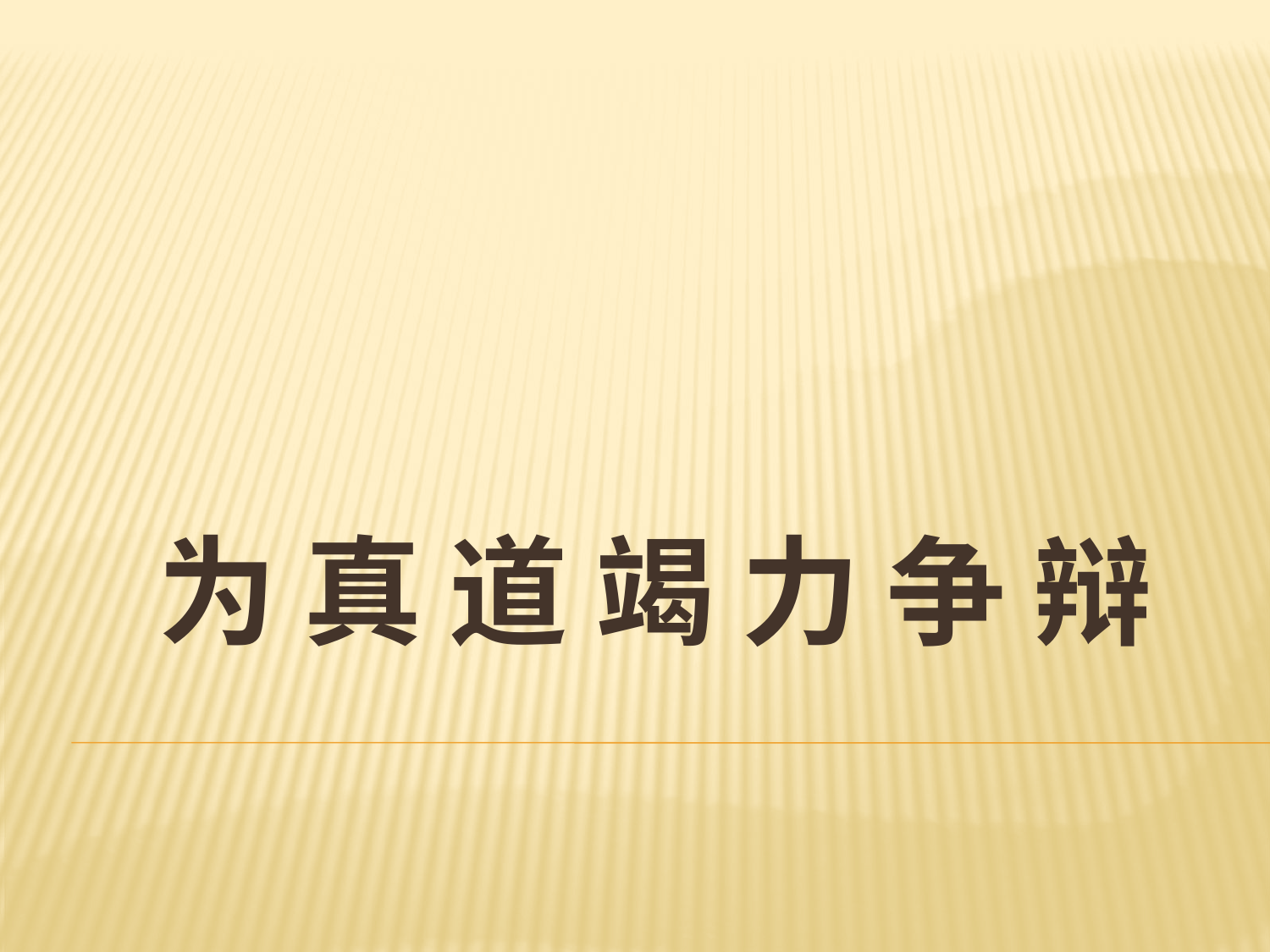

为 真 道 竭 力 争 辩
#